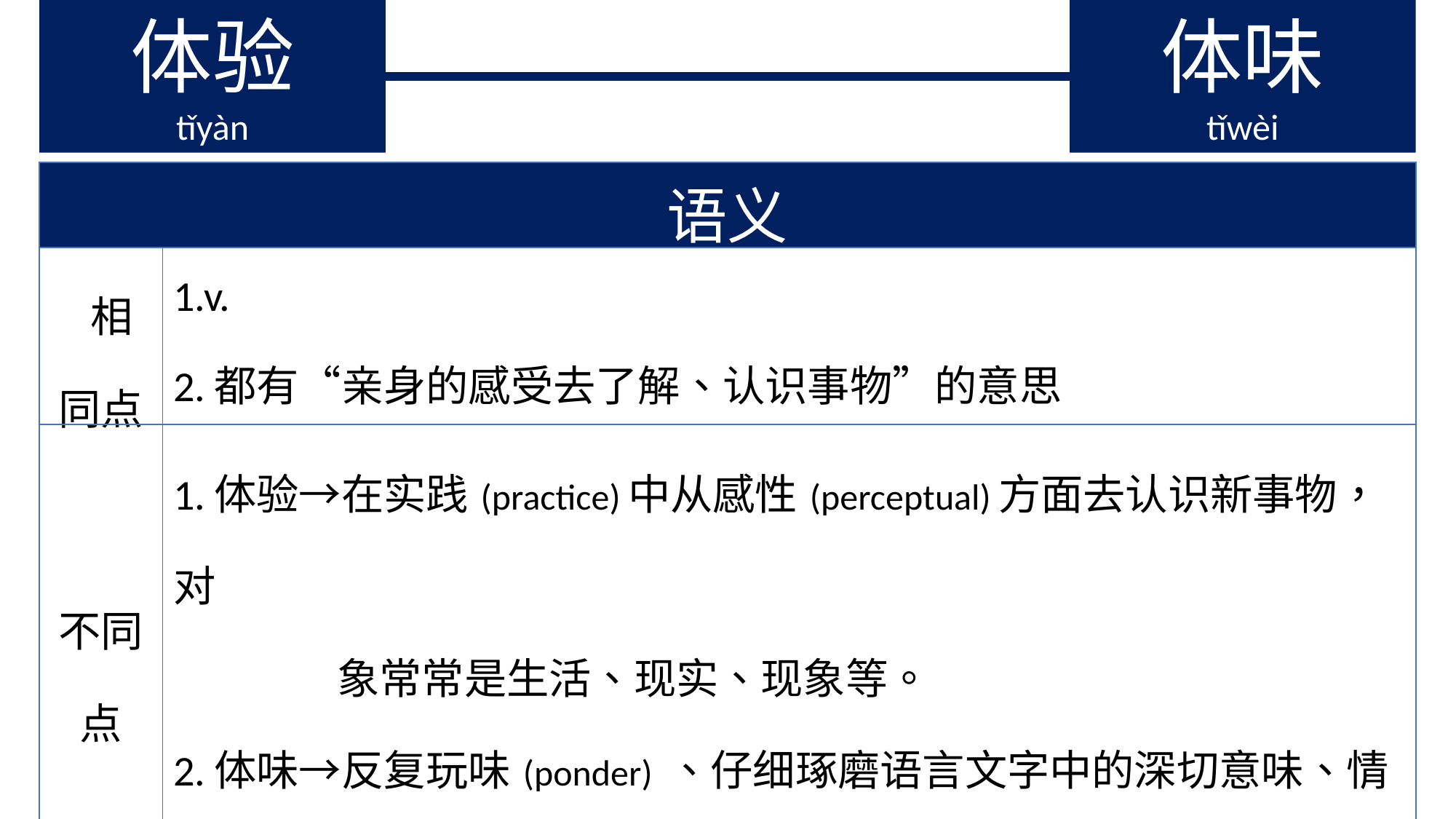

体验
tǐyàn
体味
tǐwèi
| 语义 |  |
| --- | --- |
| 相同点 | 1.v. 2.都有“亲身的感受去了解、认识事物”的意思 |
| 不同点 | 1.体验→在实践(practice)中从感性(perceptual)方面去认识新事物，对 象常常是生活、现实、现象等。 2.体味→反复玩味(ponder) 、仔细琢磨语言文字中的深切意味、情趣(interest)，对象常常是语言文字所包含的意味、人的情意、事物的趣味等。 |